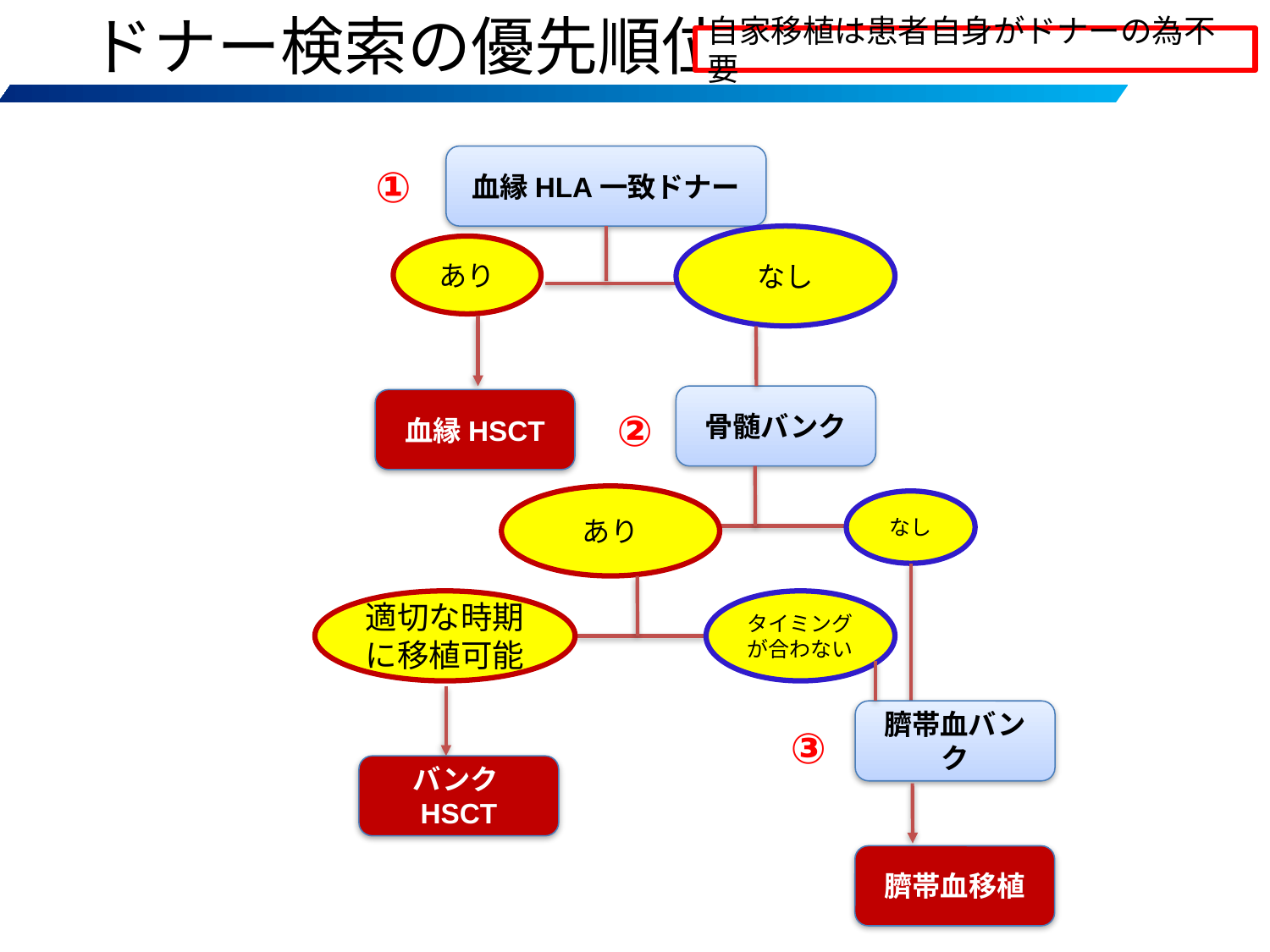

ドナー検索の優先順位
自家移植は患者自身がドナーの為不要

血縁HLA一致ドナー
①
なし
あり
骨髄バンク
血縁HSCT
②
あり
なし
適切な時期に移植可能
タイミングが合わない
臍帯血バンク
③
バンクHSCT
臍帯血移植